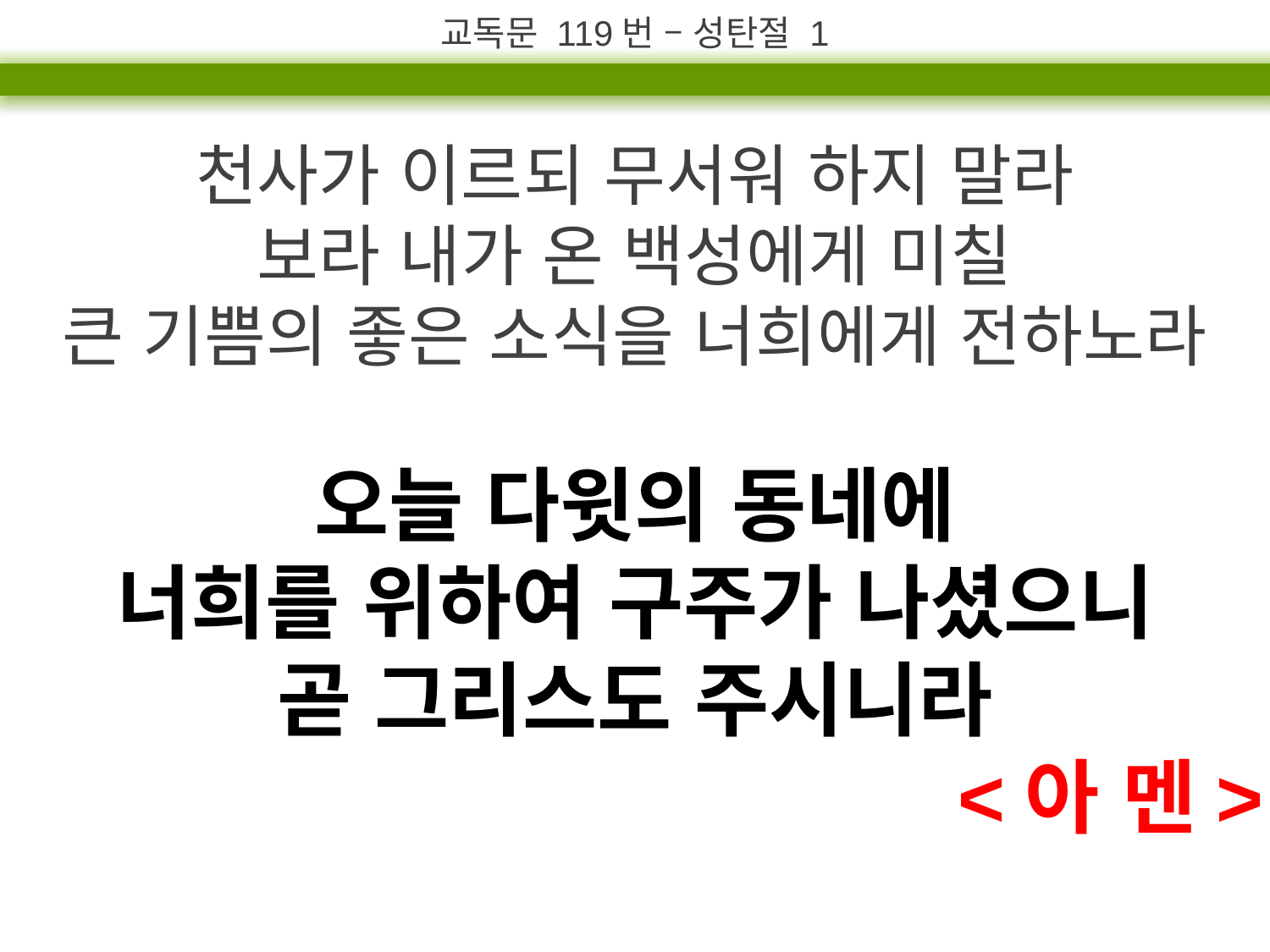

교독문 119번 – 성탄절 1

천사가 이르되 무서워 하지 말라
보라 내가 온 백성에게 미칠
큰 기쁨의 좋은 소식을 너희에게 전하노라
오늘 다윗의 동네에
너희를 위하여 구주가 나셨으니
곧 그리스도 주시니라
<아 멘>